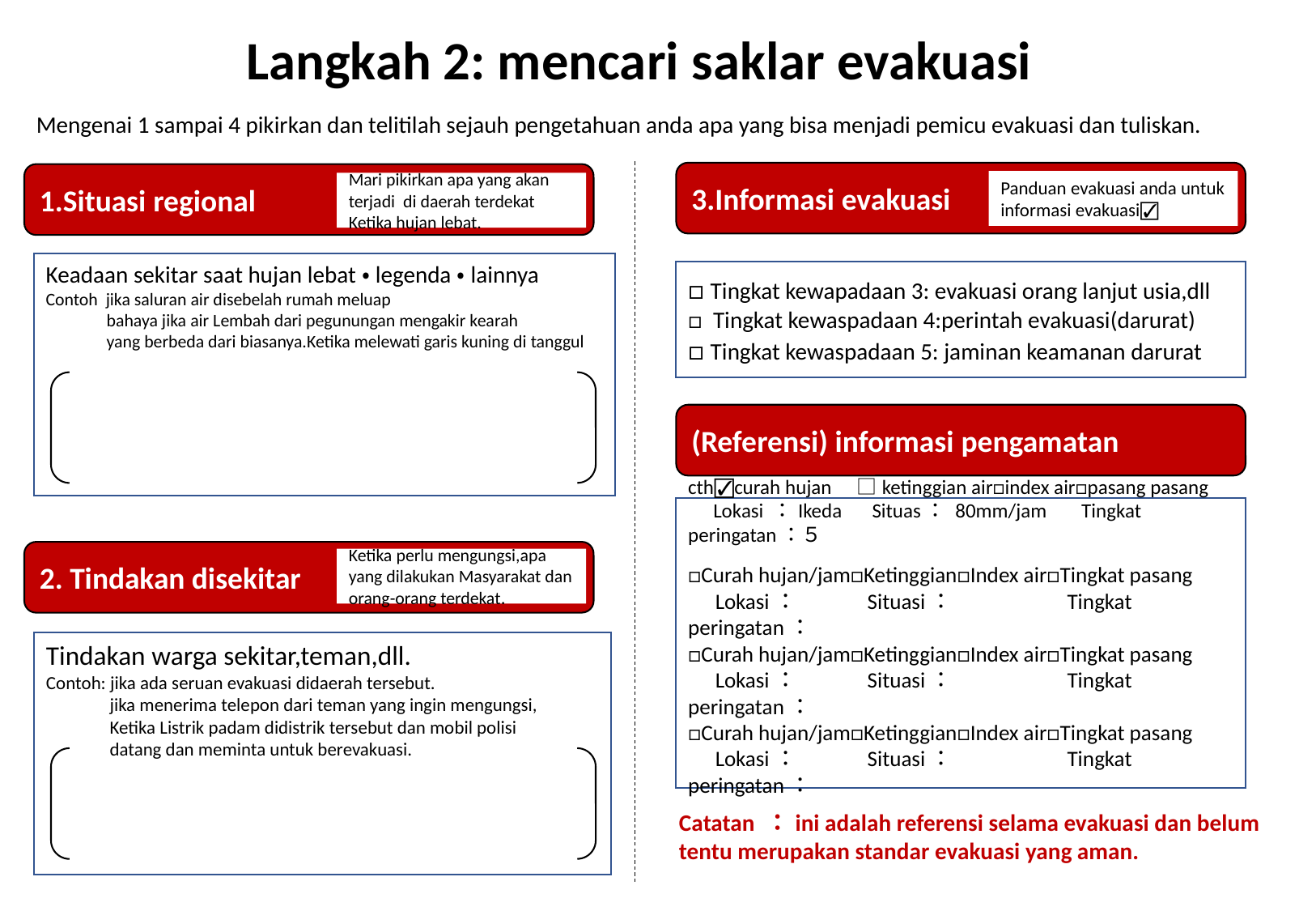

Langkah 2: mencari saklar evakuasi
Mengenai 1 sampai 4 pikirkan dan telitilah sejauh pengetahuan anda apa yang bisa menjadi pemicu evakuasi dan tuliskan.
3.Informasi evakuasi
1.Situasi regional
Panduan evakuasi anda untuk informasi evakuasi☑
Mari pikirkan apa yang akan terjadi  di daerah terdekat Ketika hujan lebat.
Keadaan sekitar saat hujan lebat・legenda・lainnya
Contoh  jika saluran air disebelah rumah meluap
               bahaya jika air Lembah dari pegunungan mengakir kearah
               yang berbeda dari biasanya.Ketika melewati garis kuning di tanggul

□ Tingkat kewapadaan 3: evakuasi orang lanjut usia,dll
□  Tingkat kewaspadaan 4:perintah evakuasi(darurat)
□ Tingkat kewaspadaan 5: jaminan keamanan darurat

(Referensi) informasi pengamatan
cth☑curah hujan　□ketinggian air□index air□pasang pasang
　Lokasi ：Ikeda　Situas： 80mm/jam 　Tingkat peringatan：５

□Curah hujan/jam□Ketinggian□Index air□Tingkat pasang
　Lokasi：　　　Situasi：　　　　　Tingkat peringatan：
□Curah hujan/jam□Ketinggian□Index air□Tingkat pasang
　Lokasi：　　　Situasi：　　　　　Tingkat peringatan：
□Curah hujan/jam□Ketinggian□Index air□Tingkat pasang
　Lokasi：　　　Situasi：　　　　　Tingkat peringatan：

2. Tindakan disekitar
Ketika perlu mengungsi,apa yang dilakukan Masyarakat dan orang-orang terdekat.
Tindakan warga sekitar,teman,dll.
Contoh: jika ada seruan evakuasi didaerah tersebut.
               jika menerima telepon dari teman yang ingin mengungsi,
               Ketika Listrik padam didistrik tersebut dan mobil polisi
               datang dan meminta untuk berevakuasi.

Catatan ：ini adalah referensi selama evakuasi dan belum tentu merupakan standar evakuasi yang aman.